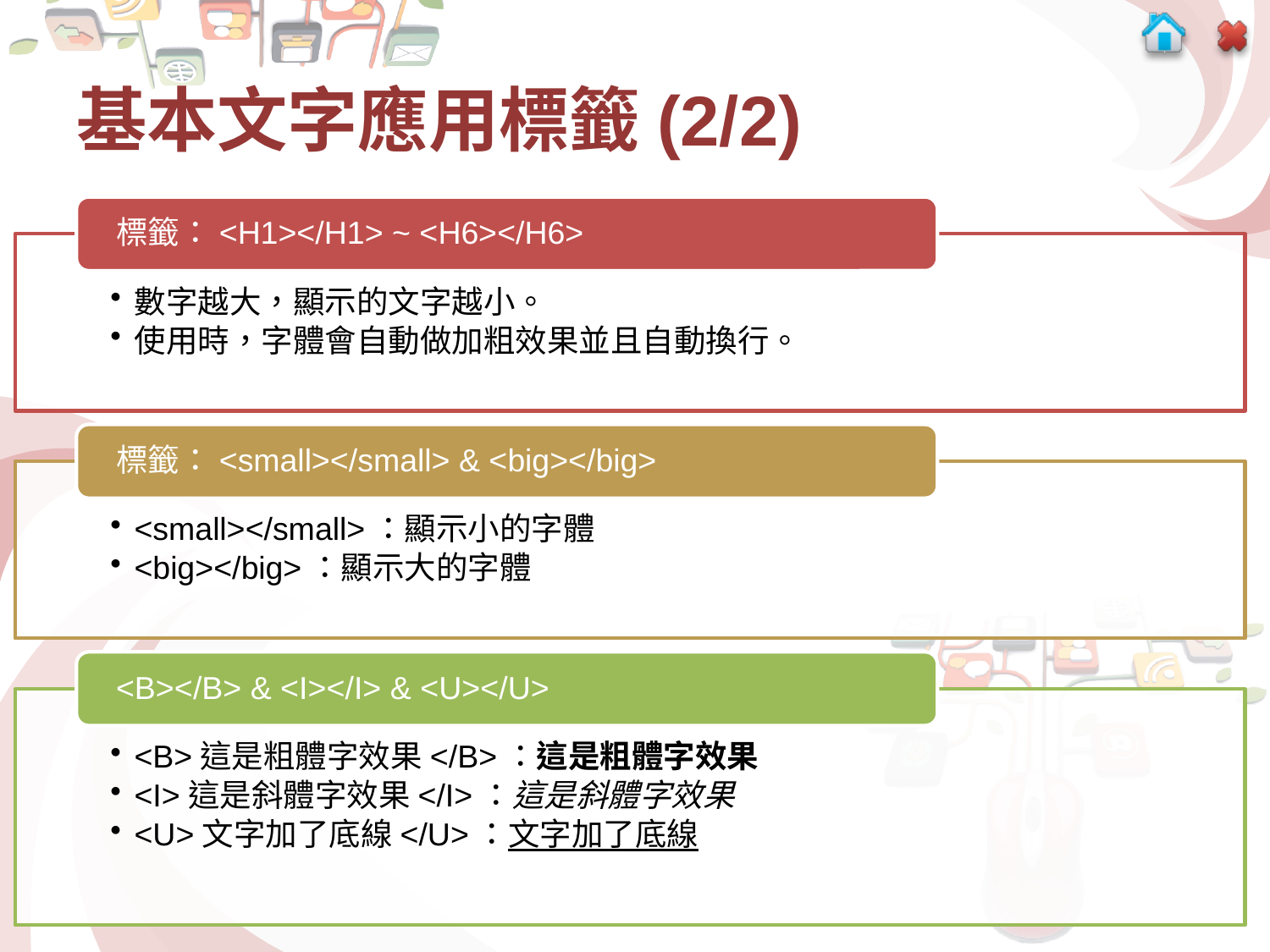

# 基本文字應用標籤(2/2)
數字越大，顯示的文字越小。
使用時，字體會自動做加粗效果並且自動換行。
標籤：<H1></H1> ~ <H6></H6>
<small></small>：顯示小的字體
<big></big>：顯示大的字體
標籤：<small></small> & <big></big>
<B>這是粗體字效果</B>：這是粗體字效果
<I>這是斜體字效果</I>：這是斜體字效果
<U>文字加了底線</U>：文字加了底線
<B></B> & <I></I> & <U></U>